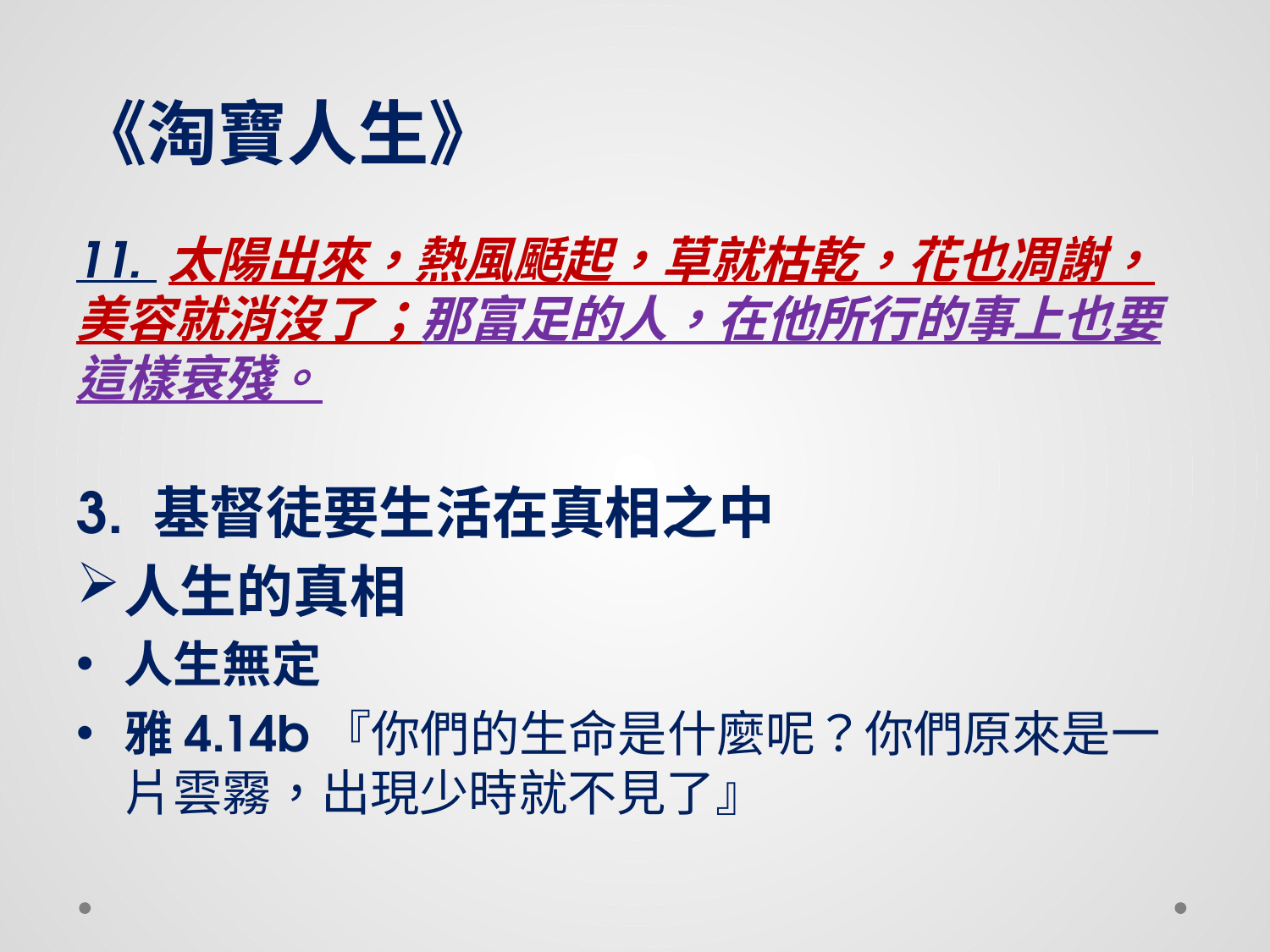

# 《淘寶人生》
11. 太陽出來，熱風颳起，草就枯乾，花也凋謝，美容就消沒了；那富足的人，在他所行的事上也要這樣衰殘。

3. 基督徒要生活在真相之中
人生的真相
人生無定
雅4.14b『你們的生命是什麼呢？你們原來是一片雲霧，出現少時就不見了』